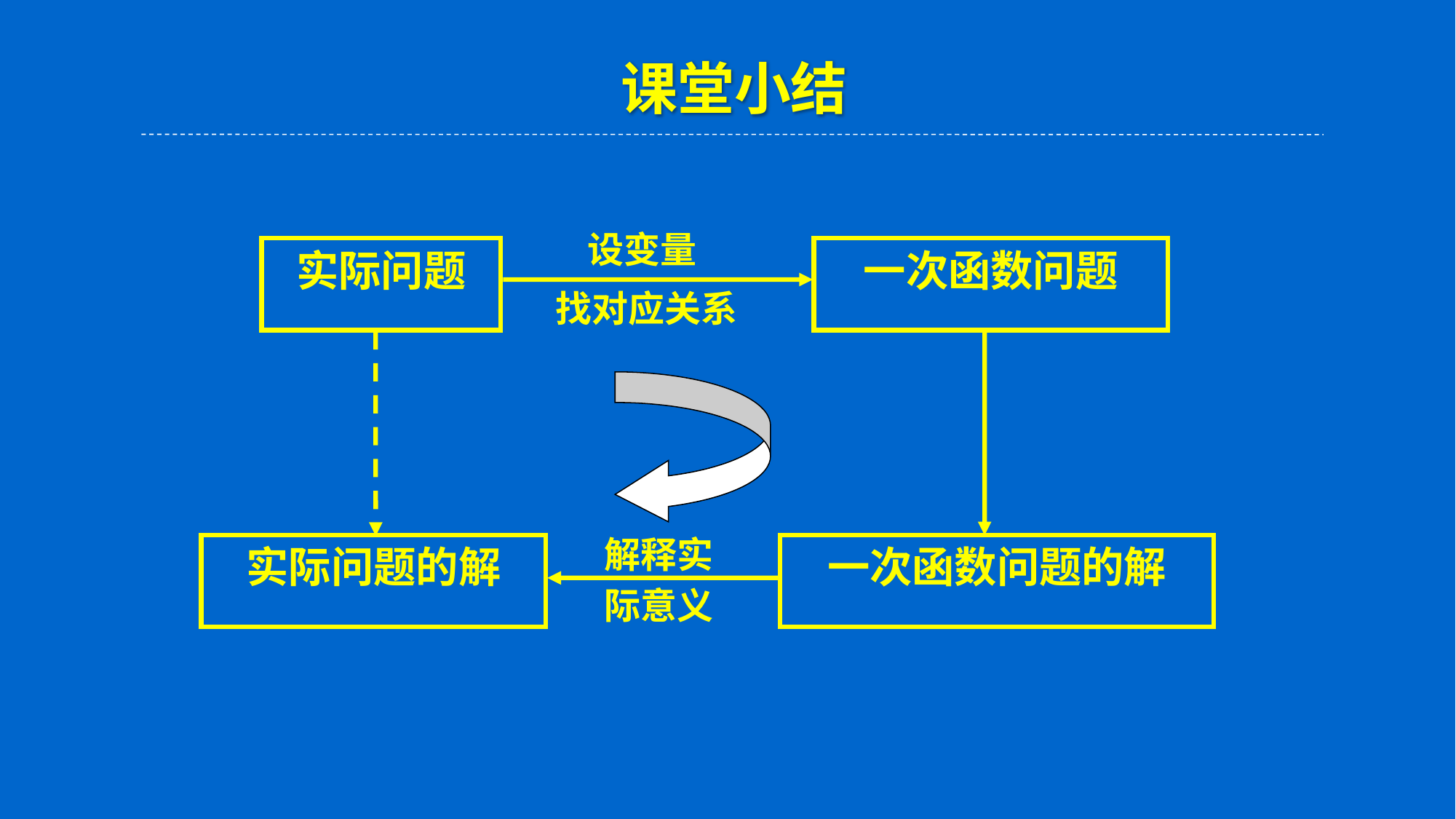

课堂小结
设变量
实际问题
一次函数问题

找对应关系

解释实
际意义
实际问题的解
一次函数问题的解